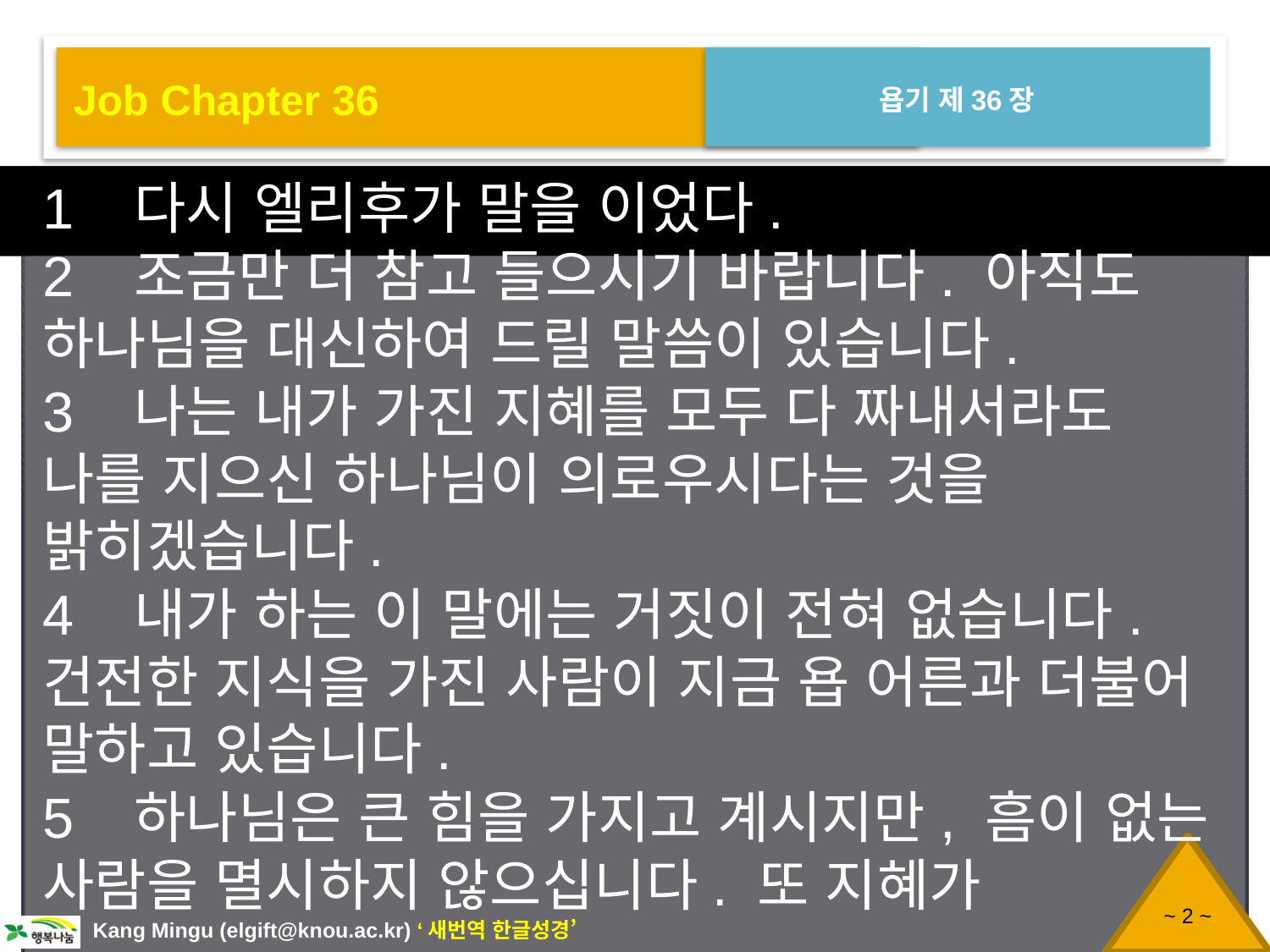

Job Chapter 36
욥기 제36장
1   다시 엘리후가 말을 이었다.
2   조금만 더 참고 들으시기 바랍니다. 아직도 하나님을 대신하여 드릴 말씀이 있습니다.
3   나는 내가 가진 지혜를 모두 다 짜내서라도 나를 지으신 하나님이 의로우시다는 것을 밝히겠습니다.
4   내가 하는 이 말에는 거짓이 전혀 없습니다. 건전한 지식을 가진 사람이 지금 욥 어른과 더불어 말하고 있습니다.
5   하나님은 큰 힘을 가지고 계시지만, 흠이 없는 사람을 멸시하지 않으십니다. 또 지혜가